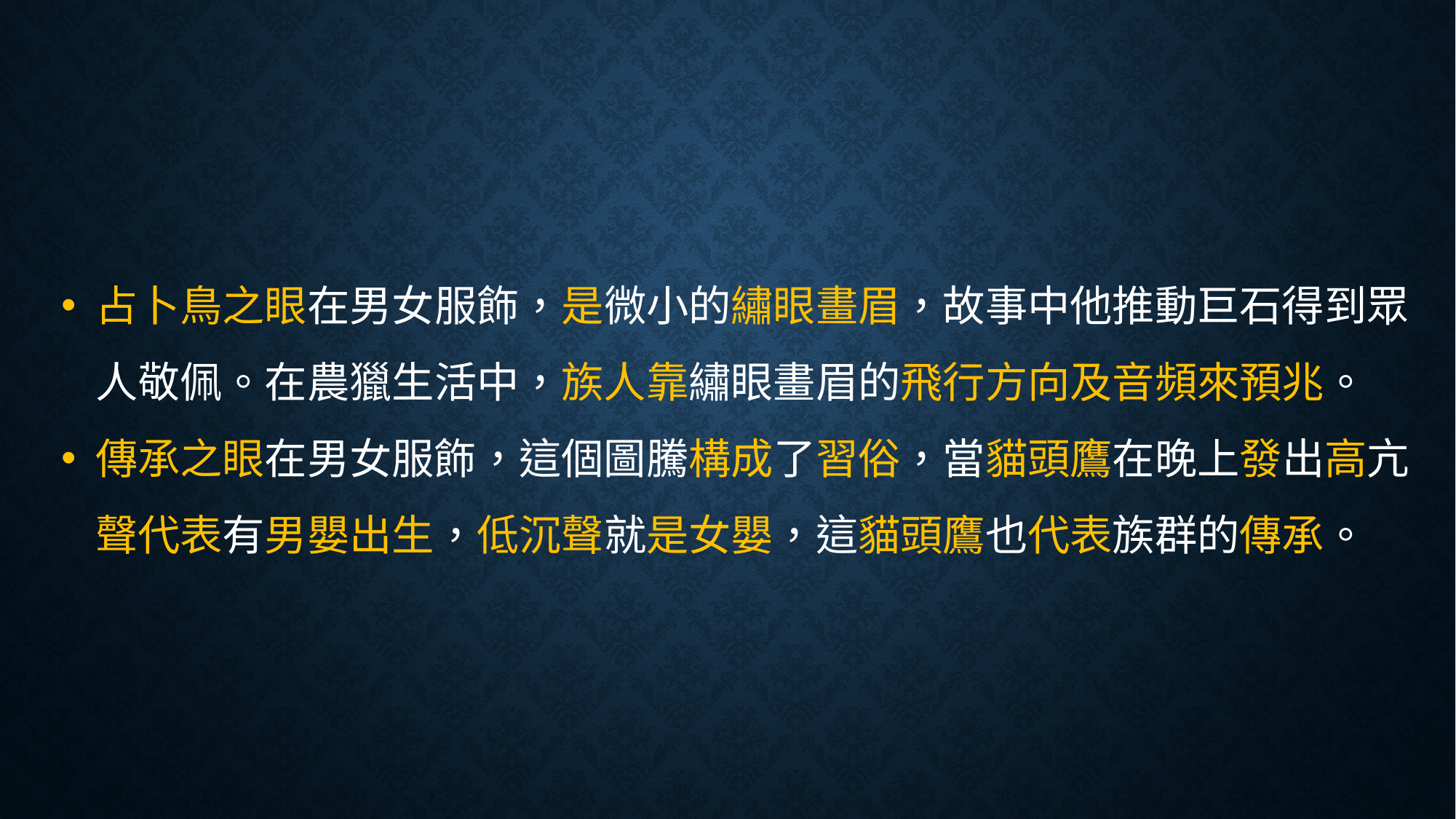

占卜鳥之眼在男女服飾，是微小的繡眼畫眉，故事中他推動巨石得到眾人敬佩。在農獵生活中，族人靠繡眼畫眉的飛行方向及音頻來預兆。
傳承之眼在男女服飾，這個圖騰構成了習俗，當貓頭鷹在晚上發出高亢聲代表有男嬰出生，低沉聲就是女嬰，這貓頭鷹也代表族群的傳承。